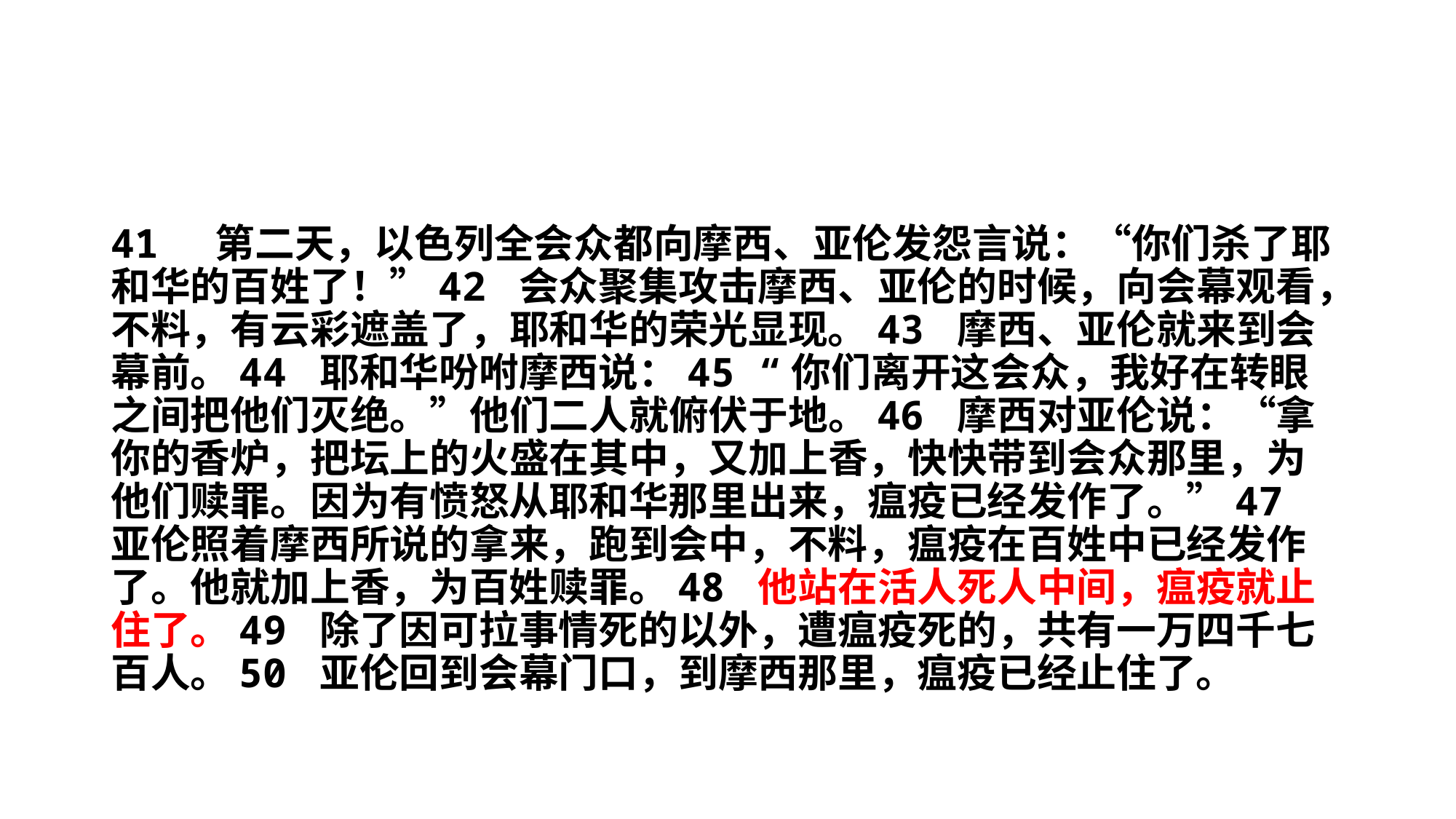

#
41  第二天，以色列全会众都向摩西、亚伦发怨言说：“你们杀了耶和华的百姓了！”42 会众聚集攻击摩西、亚伦的时候，向会幕观看，不料，有云彩遮盖了，耶和华的荣光显现。43 摩西、亚伦就来到会幕前。44 耶和华吩咐摩西说：45 “你们离开这会众，我好在转眼之间把他们灭绝。”他们二人就俯伏于地。46 摩西对亚伦说：“拿你的香炉，把坛上的火盛在其中，又加上香，快快带到会众那里，为他们赎罪。因为有愤怒从耶和华那里出来，瘟疫已经发作了。”47 亚伦照着摩西所说的拿来，跑到会中，不料，瘟疫在百姓中已经发作了。他就加上香，为百姓赎罪。48 他站在活人死人中间，瘟疫就止住了。49 除了因可拉事情死的以外，遭瘟疫死的，共有一万四千七百人。50 亚伦回到会幕门口，到摩西那里，瘟疫已经止住了。